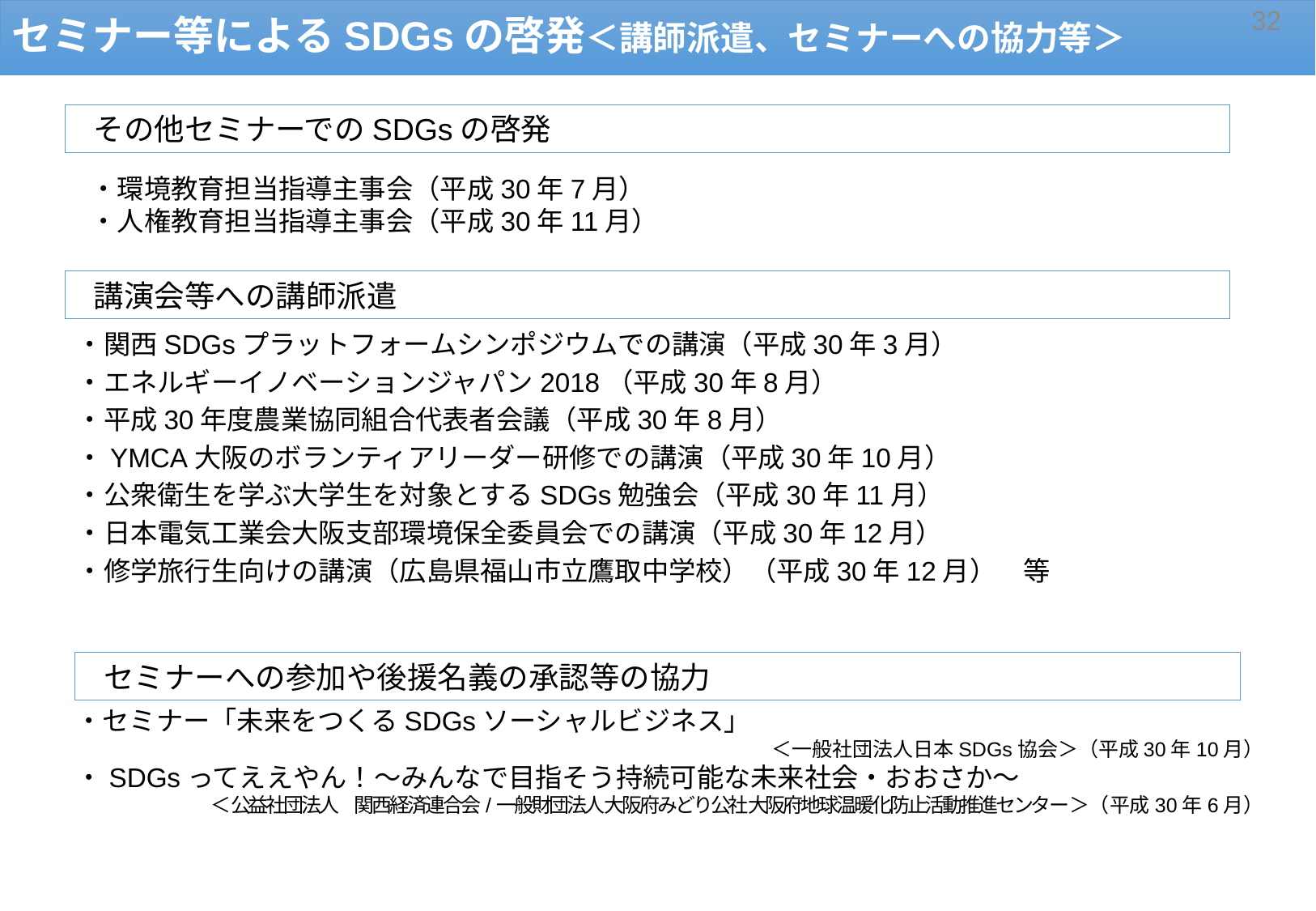

32
セミナー等によるSDGsの啓発＜講師派遣、セミナーへの協力等＞
その他セミナーでのSDGsの啓発
・環境教育担当指導主事会（平成30年7月）
・人権教育担当指導主事会（平成30年11月）
講演会等への講師派遣
・関西SDGsプラットフォームシンポジウムでの講演（平成30年3月）
・エネルギーイノベーションジャパン2018（平成30年8月）
・平成30年度農業協同組合代表者会議（平成30年8月）
・YMCA大阪のボランティアリーダー研修での講演（平成30年10月）
・公衆衛生を学ぶ大学生を対象とするSDGs勉強会（平成30年11月）
・日本電気工業会大阪支部環境保全委員会での講演（平成30年12月）
・修学旅行生向けの講演（広島県福山市立鷹取中学校）（平成30年12月）　等
セミナーへの参加や後援名義の承認等の協力
・セミナー「未来をつくるSDGsソーシャルビジネス」
＜一般社団法人日本SDGs協会＞（平成30年10月）
・SDGsってええやん！～みんなで目指そう持続可能な未来社会・おおさか～
＜公益社団法人　関西経済連合会/一般財団法人 大阪府みどり公社 大阪府地球温暖化防止活動推進センター＞（平成30年6月）